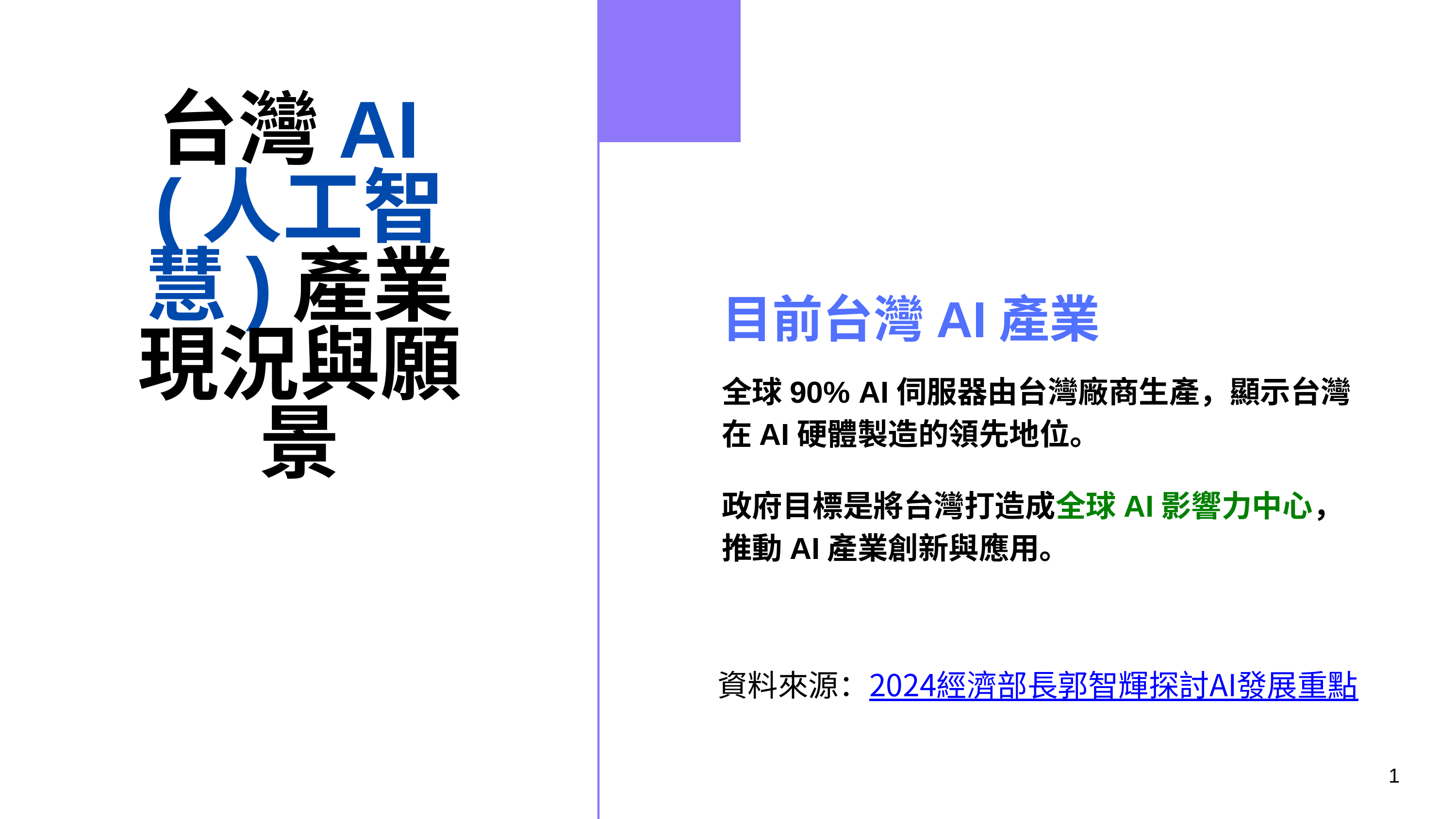

台灣AI  (人工智慧)產業現況與願景
目前台灣AI產業
全球90% AI伺服器由台灣廠商生產，顯示台灣在AI硬體製造的領先地位。

政府目標是將台灣打造成全球AI影響力中心，推動AI產業創新與應用。
資料來源：2024經濟部長郭智輝探討AI發展重點
1